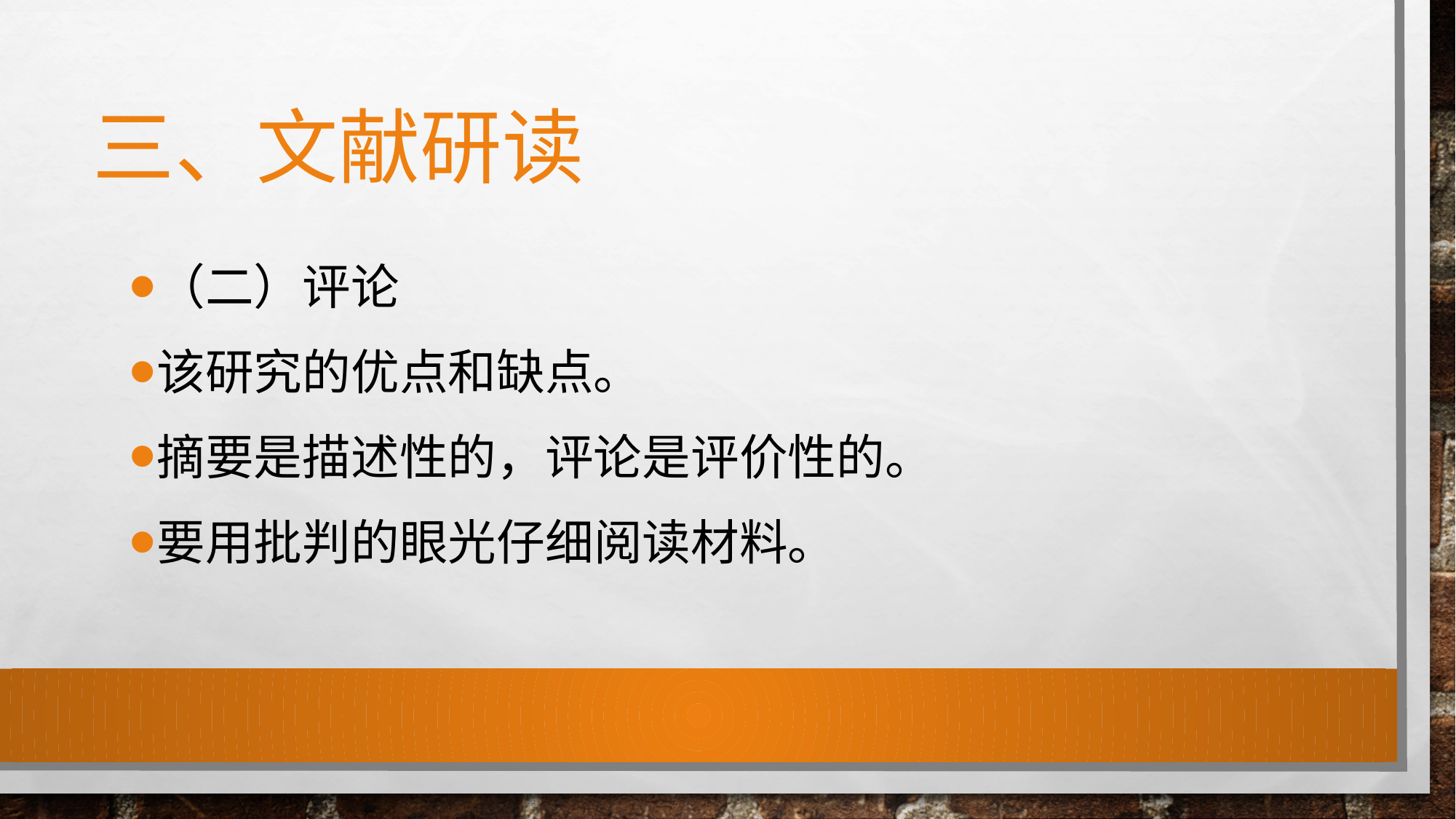

# 三、文献研读
（二）评论
该研究的优点和缺点。
摘要是描述性的，评论是评价性的。
要用批判的眼光仔细阅读材料。